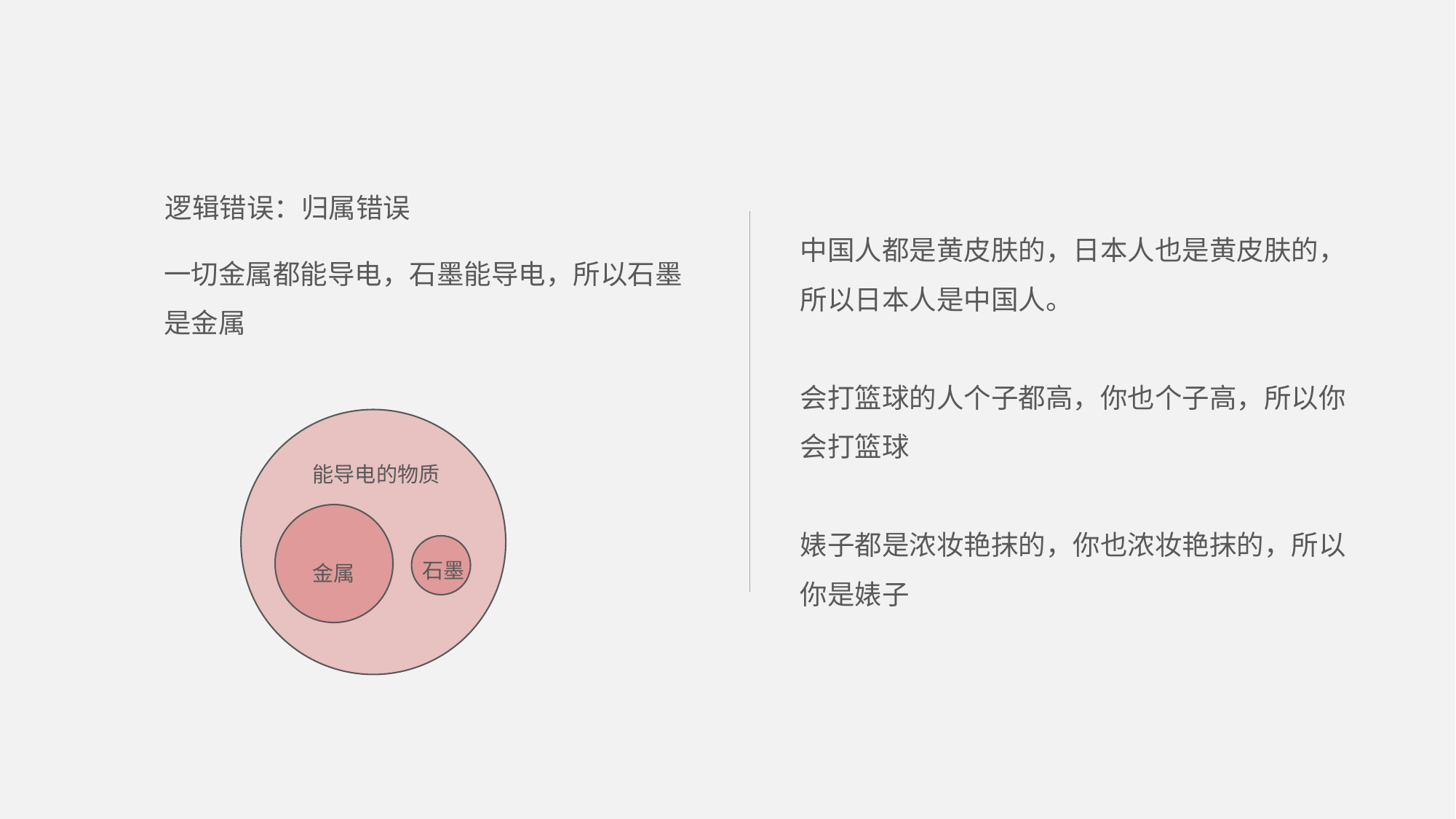

逻辑错误：归属错误
中国人都是黄皮肤的，日本人也是黄皮肤的，所以日本人是中国人。

会打篮球的人个子都高，你也个子高，所以你会打篮球

婊子都是浓妆艳抹的，你也浓妆艳抹的，所以你是婊子
一切金属都能导电，石墨能导电，所以石墨是金属

能导电的物质

石墨
金属